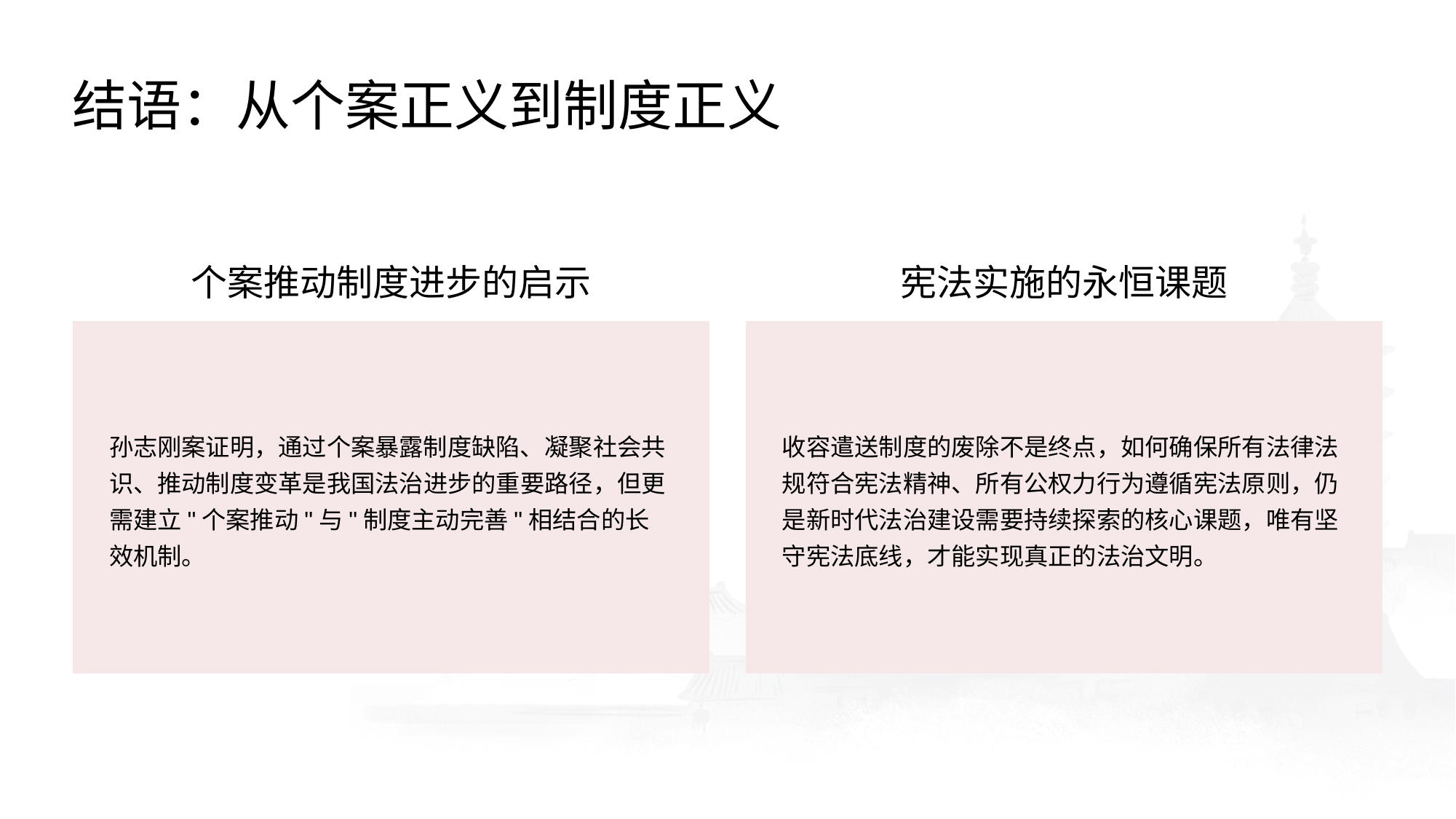

结语：从个案正义到制度正义
个案推动制度进步的启示
宪法实施的永恒课题

孙志刚案证明，通过个案暴露制度缺陷、凝聚社会共识、推动制度变革是我国法治进步的重要路径，但更需建立"个案推动"与"制度主动完善"相结合的长效机制。
收容遣送制度的废除不是终点，如何确保所有法律法规符合宪法精神、所有公权力行为遵循宪法原则，仍是新时代法治建设需要持续探索的核心课题，唯有坚守宪法底线，才能实现真正的法治文明。